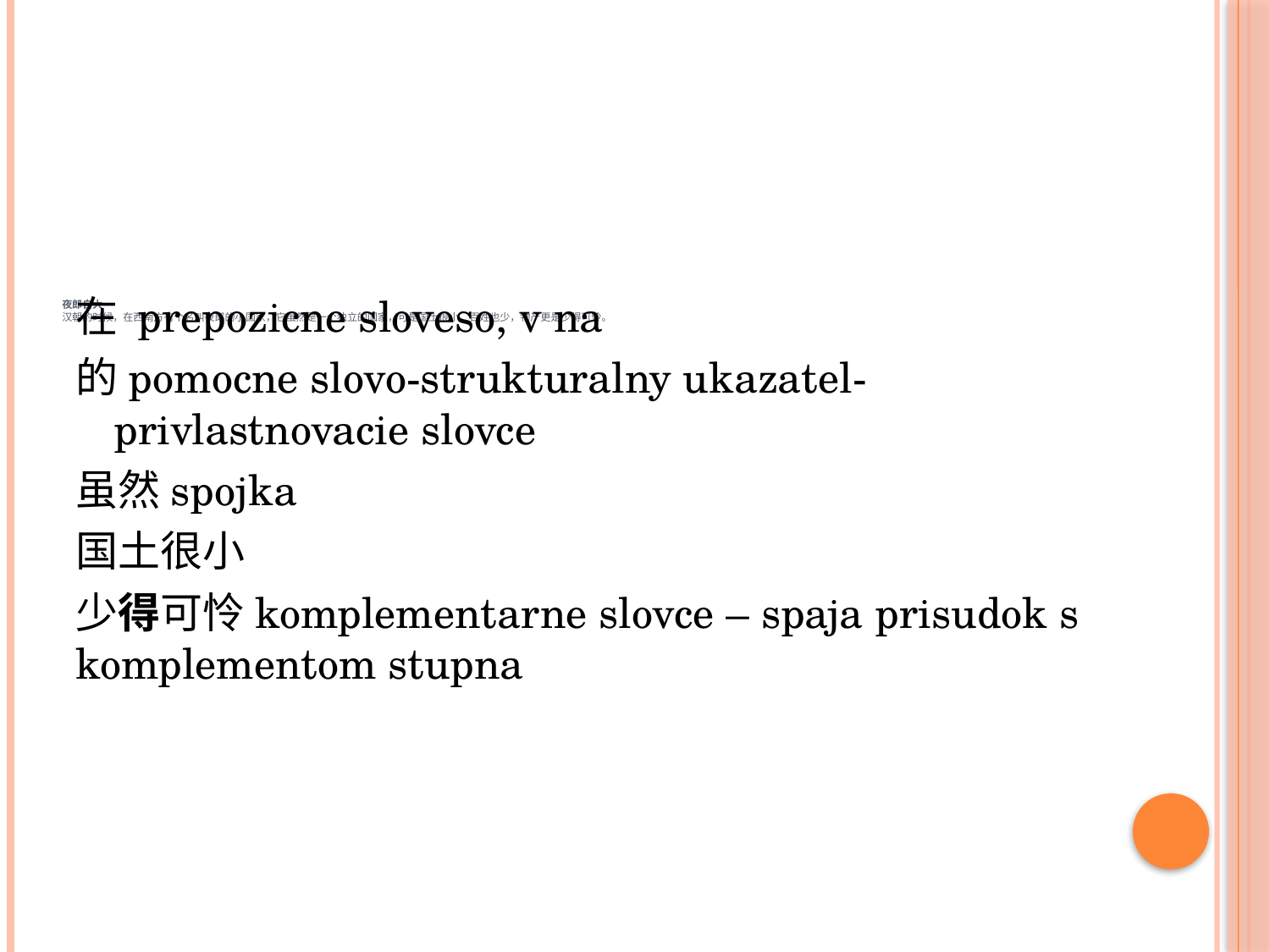

在 prepozicne sloveso, v na
的pomocne slovo-strukturalny ukazatel-privlastnovacie slovce
虽然spojka
国土很小
少得可怜komplementarne slovce – spaja prisudok s komplementom stupna
# 夜郎自大 汉朝的时候，在西南方有个名叫夜郎的小国家，它虽然是一个独立的国家，可是国土很小，百姓也少，物产更是少得可怜。